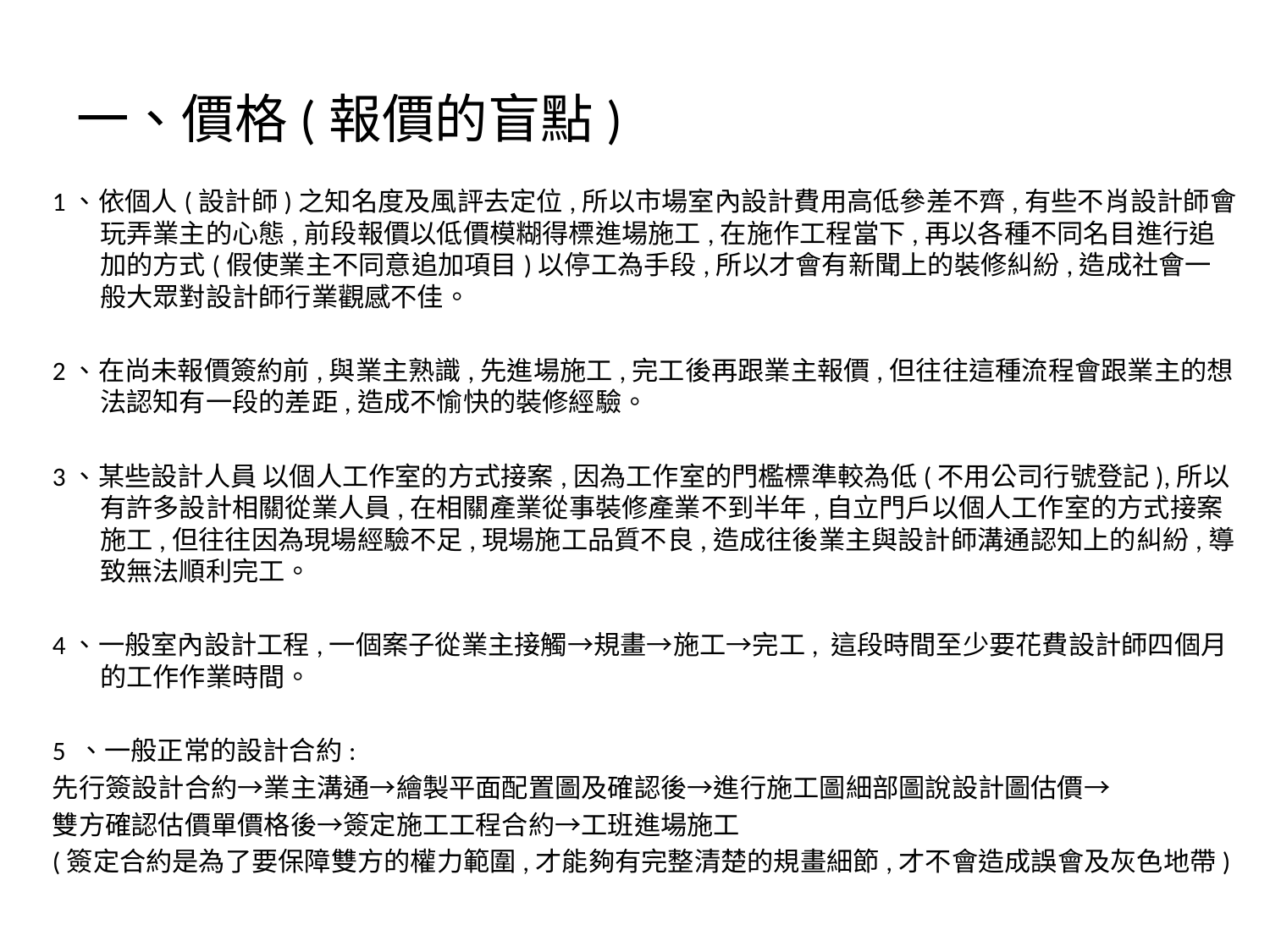

# 一、價格(報價的盲點)
1、依個人(設計師)之知名度及風評去定位,所以市場室內設計費用高低參差不齊,有些不肖設計師會玩弄業主的心態,前段報價以低價模糊得標進場施工,在施作工程當下,再以各種不同名目進行追加的方式(假使業主不同意追加項目)以停工為手段,所以才會有新聞上的裝修糾紛,造成社會一般大眾對設計師行業觀感不佳。

2、在尚未報價簽約前,與業主熟識,先進場施工,完工後再跟業主報價,但往往這種流程會跟業主的想法認知有一段的差距,造成不愉快的裝修經驗。

3、某些設計人員 以個人工作室的方式接案,因為工作室的門檻標準較為低(不用公司行號登記),所以有許多設計相關從業人員,在相關產業從事裝修產業不到半年,自立門戶以個人工作室的方式接案施工,但往往因為現場經驗不足,現場施工品質不良,造成往後業主與設計師溝通認知上的糾紛,導致無法順利完工。

4、一般室內設計工程,一個案子從業主接觸→規畫→施工→完工, 這段時間至少要花費設計師四個月的工作作業時間。

5 、一般正常的設計合約:
先行簽設計合約→業主溝通→繪製平面配置圖及確認後→進行施工圖細部圖說設計圖估價→
雙方確認估價單價格後→簽定施工工程合約→工班進場施工
(簽定合約是為了要保障雙方的權力範圍,才能夠有完整清楚的規畫細節,才不會造成誤會及灰色地帶)